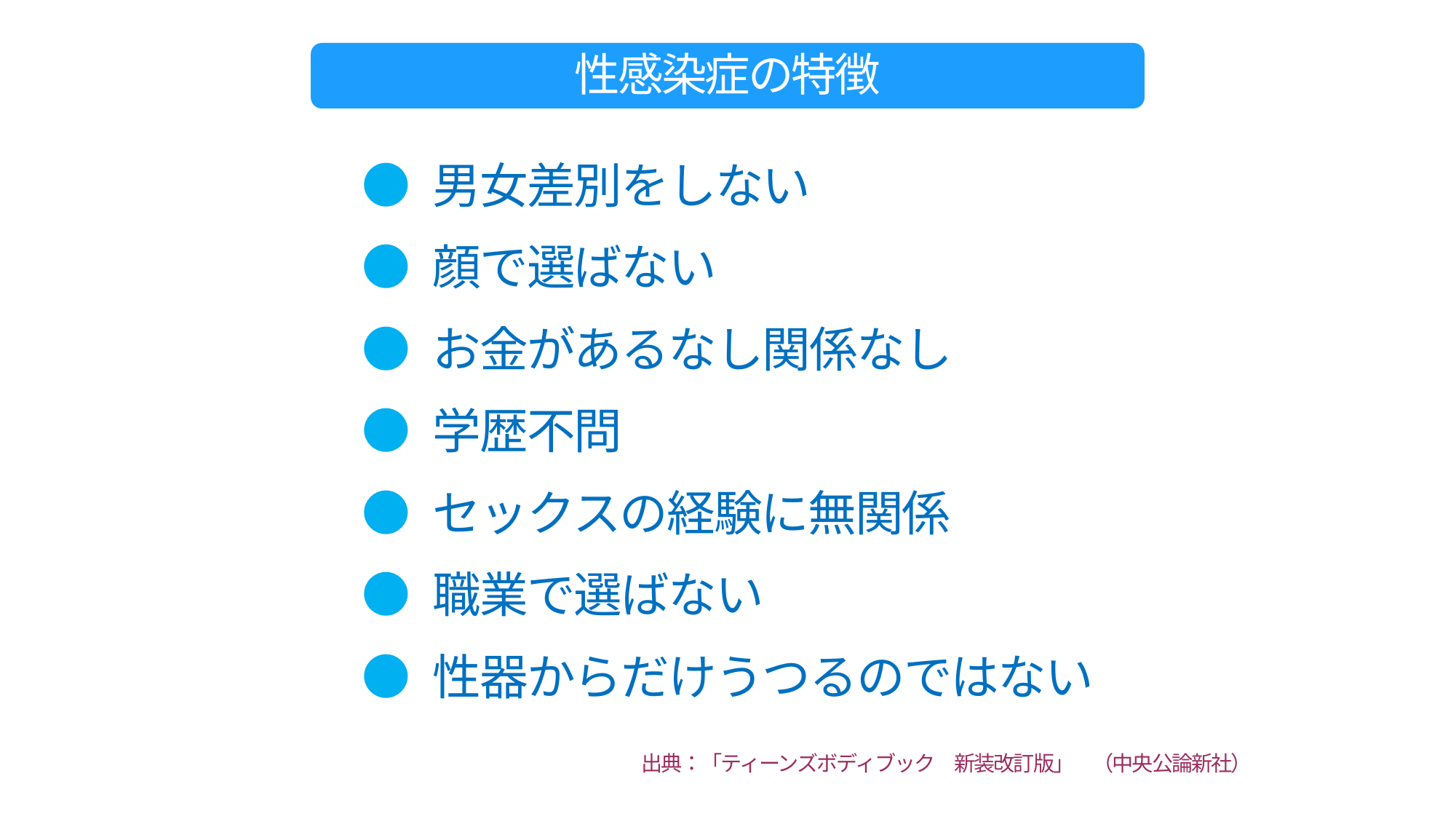

性感染症の特徴
● 男女差別をしない
● 顔で選ばない
● お金があるなし関係なし
● 学歴不問
● セックスの経験に無関係
● 職業で選ばない
● 性器からだけうつるのではない
出典：「ティーンズボディブック　新装改訂版」　（中央公論新社）